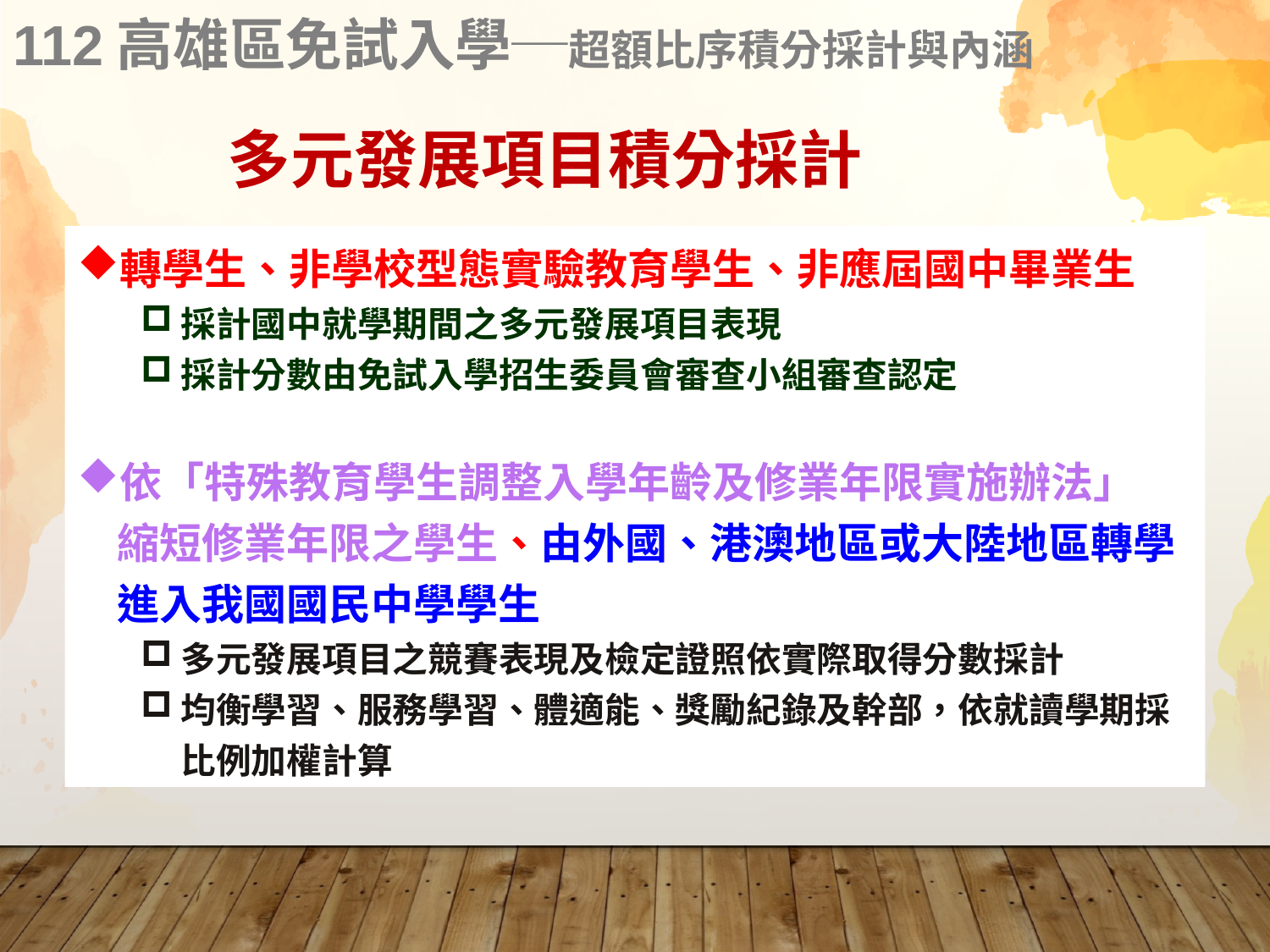

112高雄區免試入學─超額比序積分採計與內涵
多元發展項目積分採計
轉學生、非學校型態實驗教育學生、非應屆國中畢業生
採計國中就學期間之多元發展項目表現
採計分數由免試入學招生委員會審查小組審查認定

依「特殊教育學生調整入學年齡及修業年限實施辦法」
縮短修業年限之學生、由外國、港澳地區或大陸地區轉學進入我國國民中學學生
多元發展項目之競賽表現及檢定證照依實際取得分數採計
均衡學習、服務學習、體適能、獎勵紀錄及幹部，依就讀學期採比例加權計算